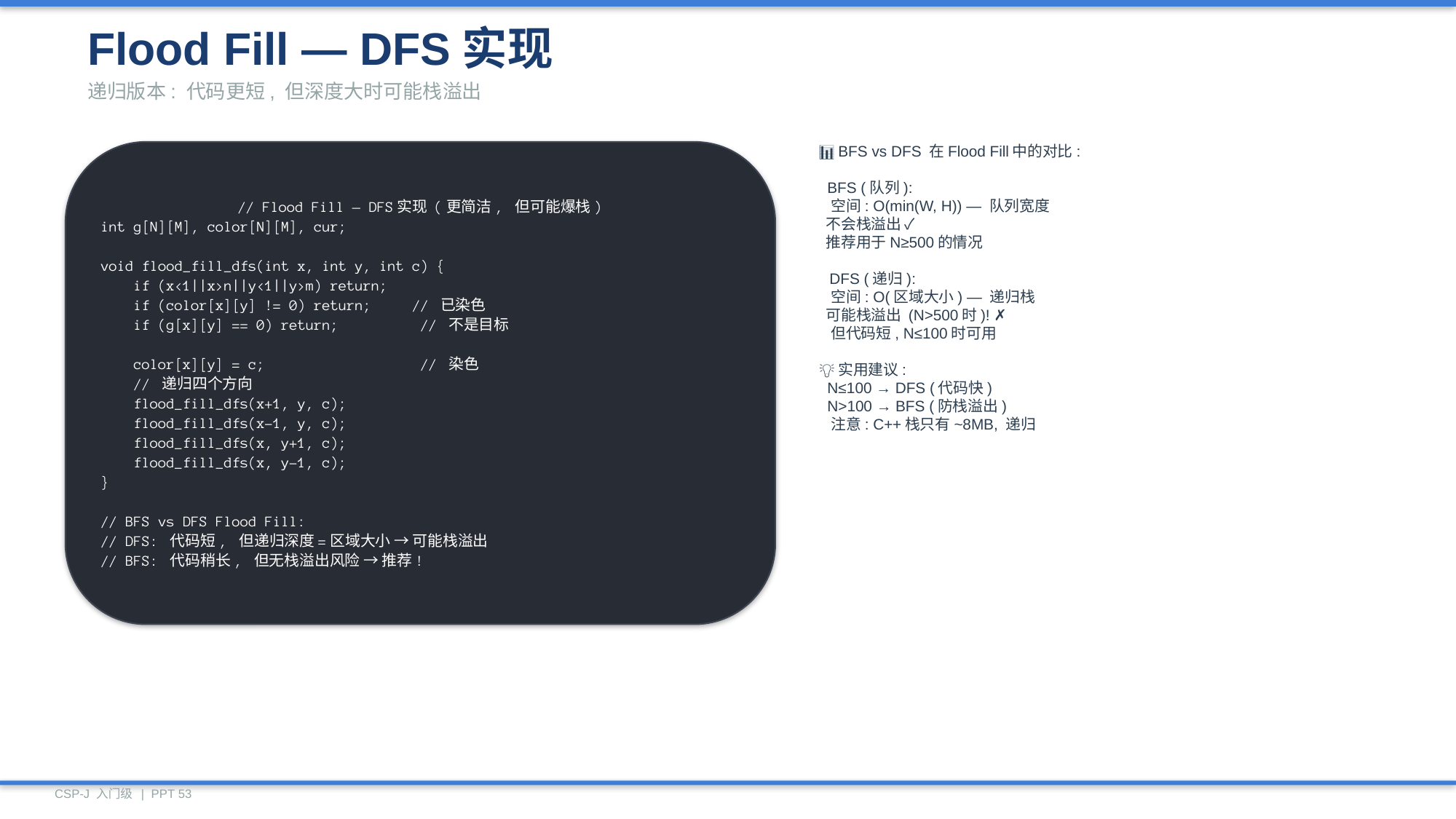

Flood Fill — DFS实现
递归版本: 代码更短, 但深度大时可能栈溢出
// Flood Fill — DFS实现 (更简洁, 但可能爆栈)
int g[N][M], color[N][M], cur;

void flood_fill_dfs(int x, int y, int c) {
    if (x<1||x>n||y<1||y>m) return;
    if (color[x][y] != 0) return;     // 已染色
    if (g[x][y] == 0) return;          // 不是目标

    color[x][y] = c;                   // 染色
    // 递归四个方向
    flood_fill_dfs(x+1, y, c);
    flood_fill_dfs(x-1, y, c);
    flood_fill_dfs(x, y+1, c);
    flood_fill_dfs(x, y-1, c);
}

// BFS vs DFS Flood Fill:
// DFS: 代码短, 但递归深度=区域大小 → 可能栈溢出
// BFS: 代码稍长, 但无栈溢出风险 → 推荐!
📊 BFS vs DFS 在Flood Fill中的对比:
  BFS (队列):
  空间: O(min(W, H)) — 队列宽度
  不会栈溢出 ✓
  推荐用于N≥500的情况
  DFS (递归):
  空间: O(区域大小) — 递归栈
  可能栈溢出 (N>500时)! ✗
  但代码短, N≤100时可用
💡 实用建议:
  N≤100 → DFS (代码快)
  N>100 → BFS (防栈溢出)
  注意: C++栈只有~8MB, 递归

CSP-J 入门级  |  PPT 53